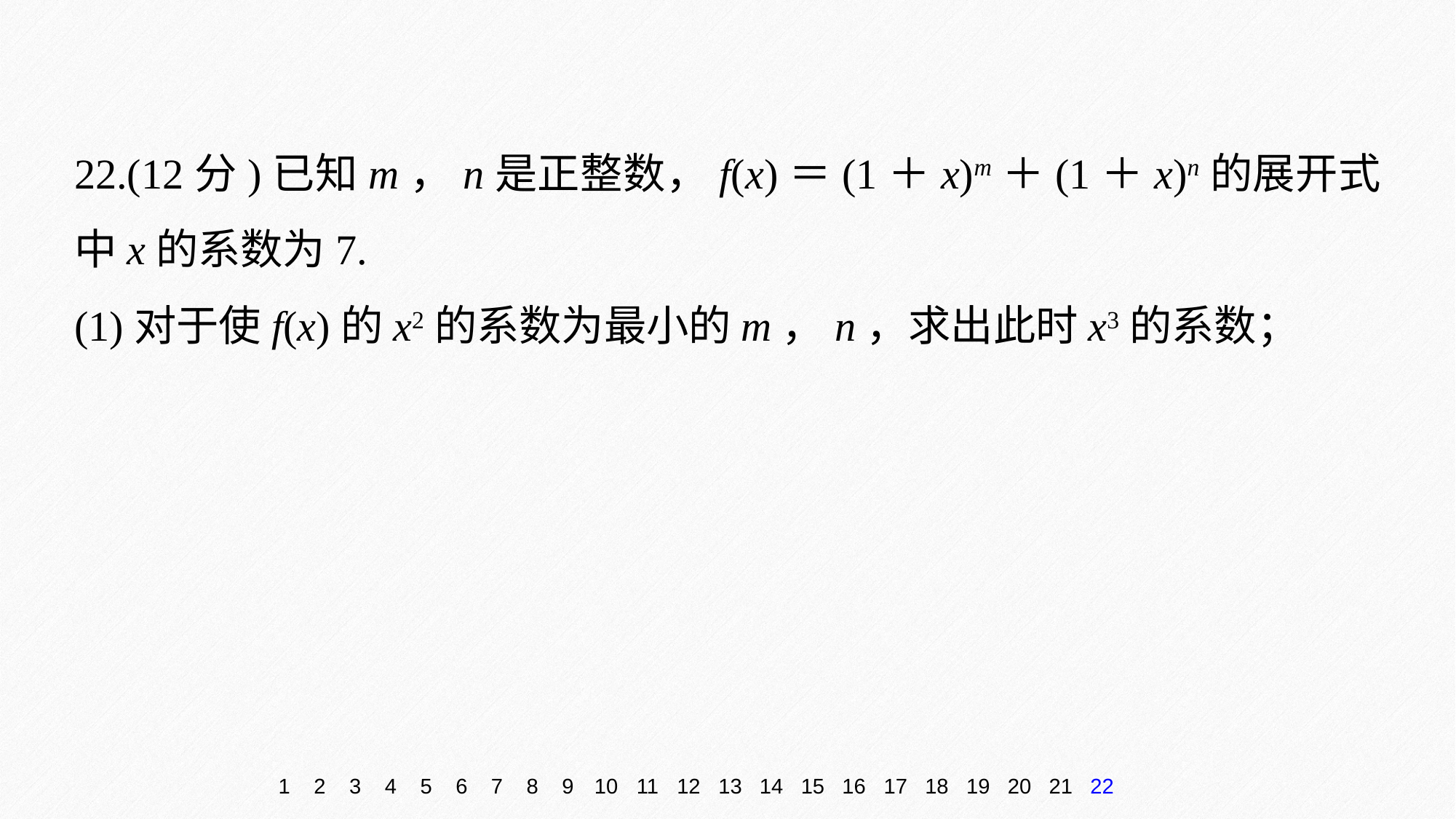

22.(12分)已知m，n是正整数，f(x)＝(1＋x)m＋(1＋x)n的展开式中x的系数为7.
(1)对于使f(x)的x2的系数为最小的m，n，求出此时x3的系数；
1
2
3
4
5
6
7
8
9
10
11
12
13
14
15
16
17
18
19
20
21
22